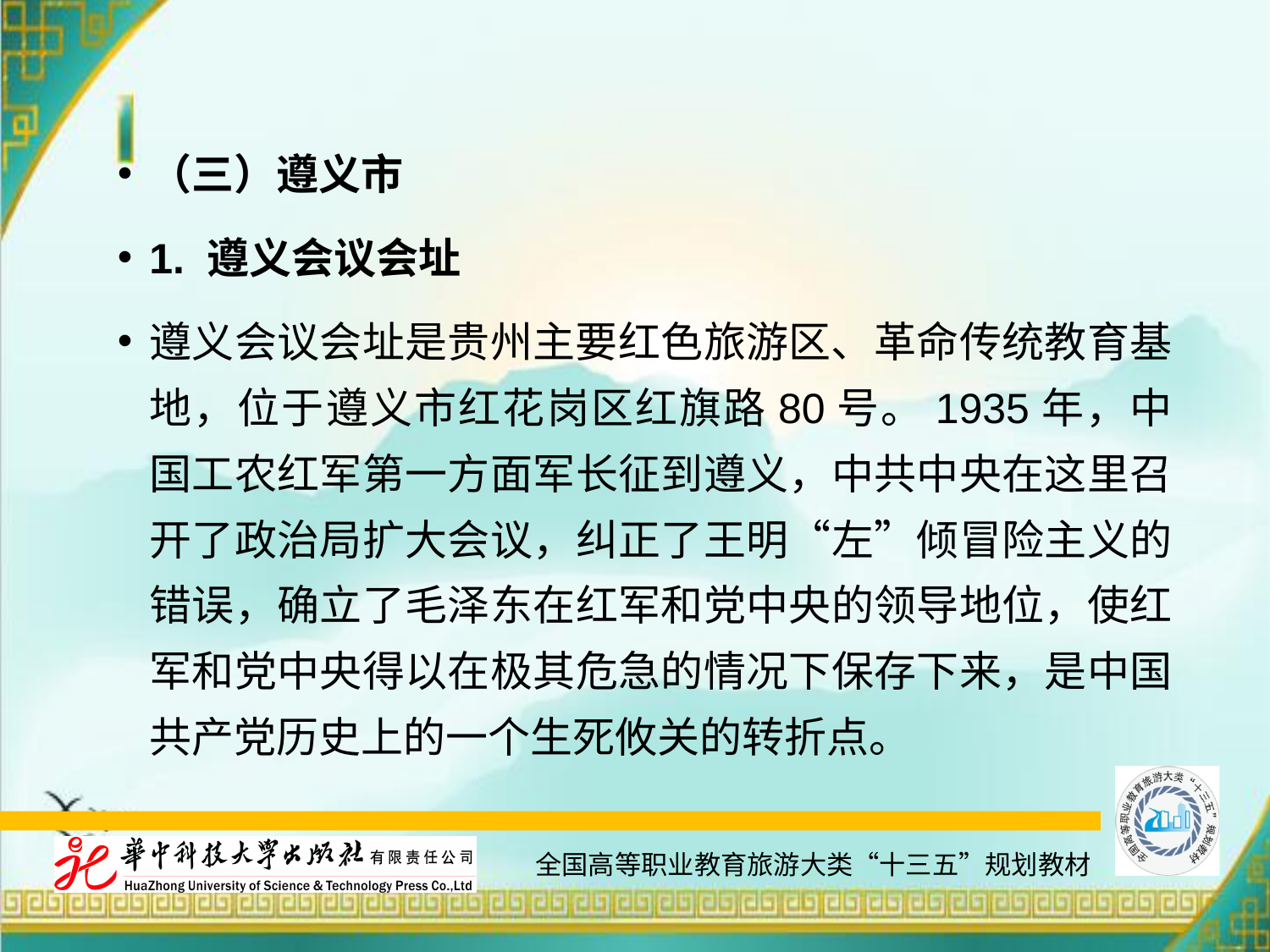

#
（三）遵义市
1. 遵义会议会址
遵义会议会址是贵州主要红色旅游区、革命传统教育基地，位于遵义市红花岗区红旗路80号。1935年，中国工农红军第一方面军长征到遵义，中共中央在这里召开了政治局扩大会议，纠正了王明“左”倾冒险主义的错误，确立了毛泽东在红军和党中央的领导地位，使红军和党中央得以在极其危急的情况下保存下来，是中国共产党历史上的一个生死攸关的转折点。